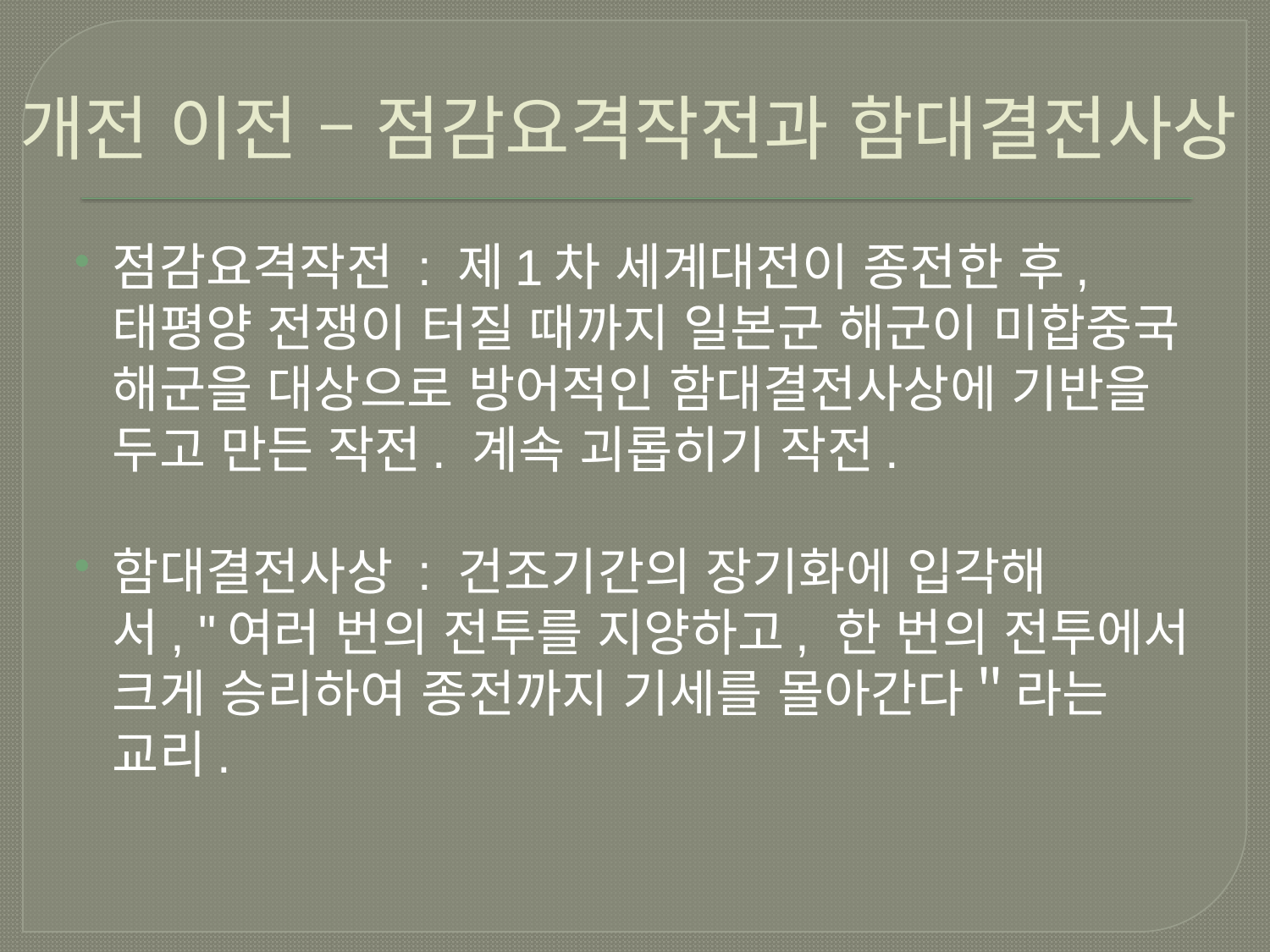

# 개전 이전 – 점감요격작전과 함대결전사상
점감요격작전 : 제1차 세계대전이 종전한 후, 태평양 전쟁이 터질 때까지 일본군 해군이 미합중국 해군을 대상으로 방어적인 함대결전사상에 기반을 두고 만든 작전. 계속 괴롭히기 작전.

함대결전사상 : 건조기간의 장기화에 입각해서, "여러 번의 전투를 지양하고, 한 번의 전투에서 크게 승리하여 종전까지 기세를 몰아간다＂라는 교리.